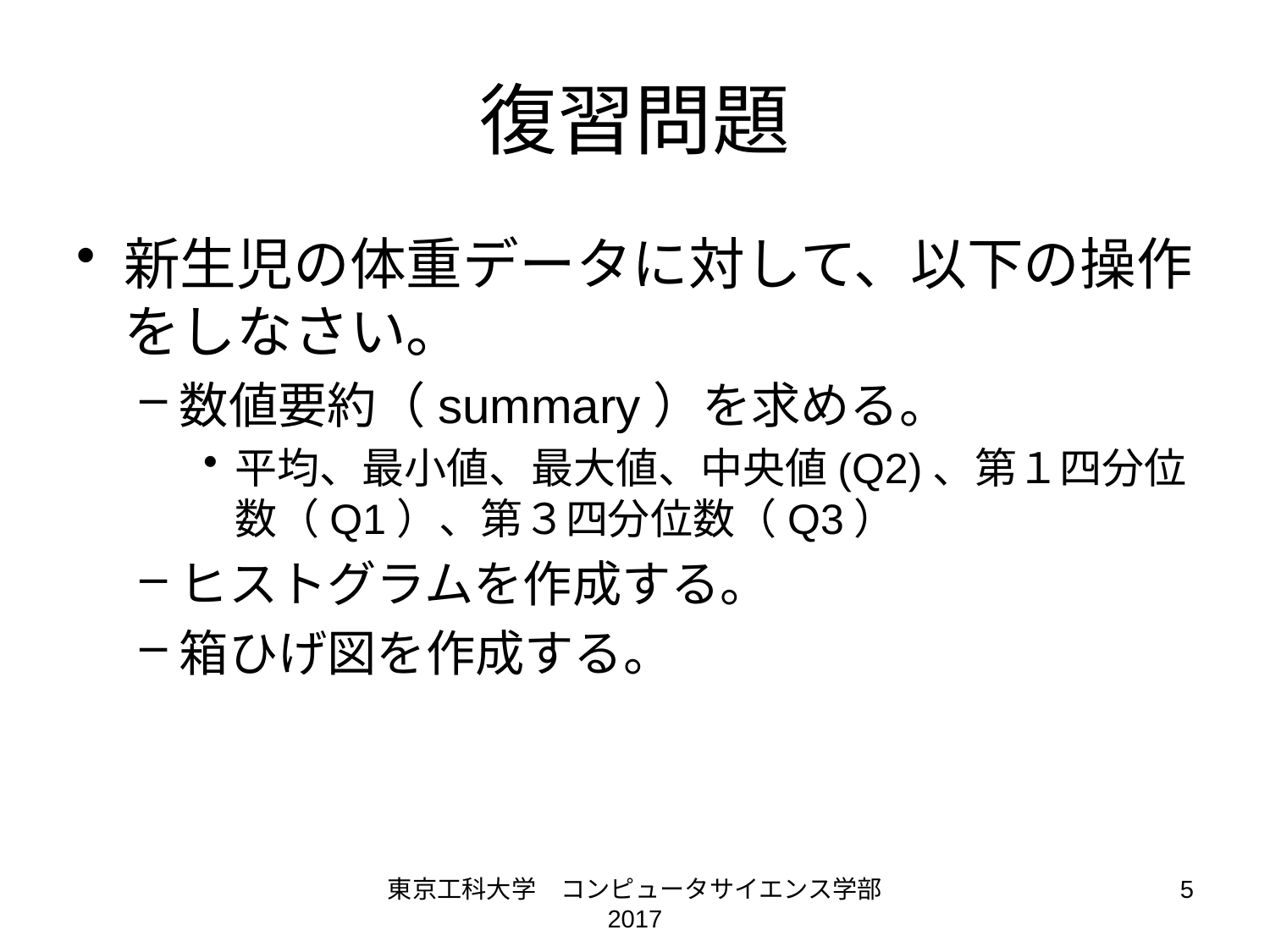

# 復習問題
新生児の体重データに対して、以下の操作をしなさい。
数値要約（summary）を求める。
平均、最小値、最大値、中央値(Q2)、第１四分位数（Q1）、第３四分位数（Q3）
ヒストグラムを作成する。
箱ひげ図を作成する。
東京工科大学　コンピュータサイエンス学部 2017
5